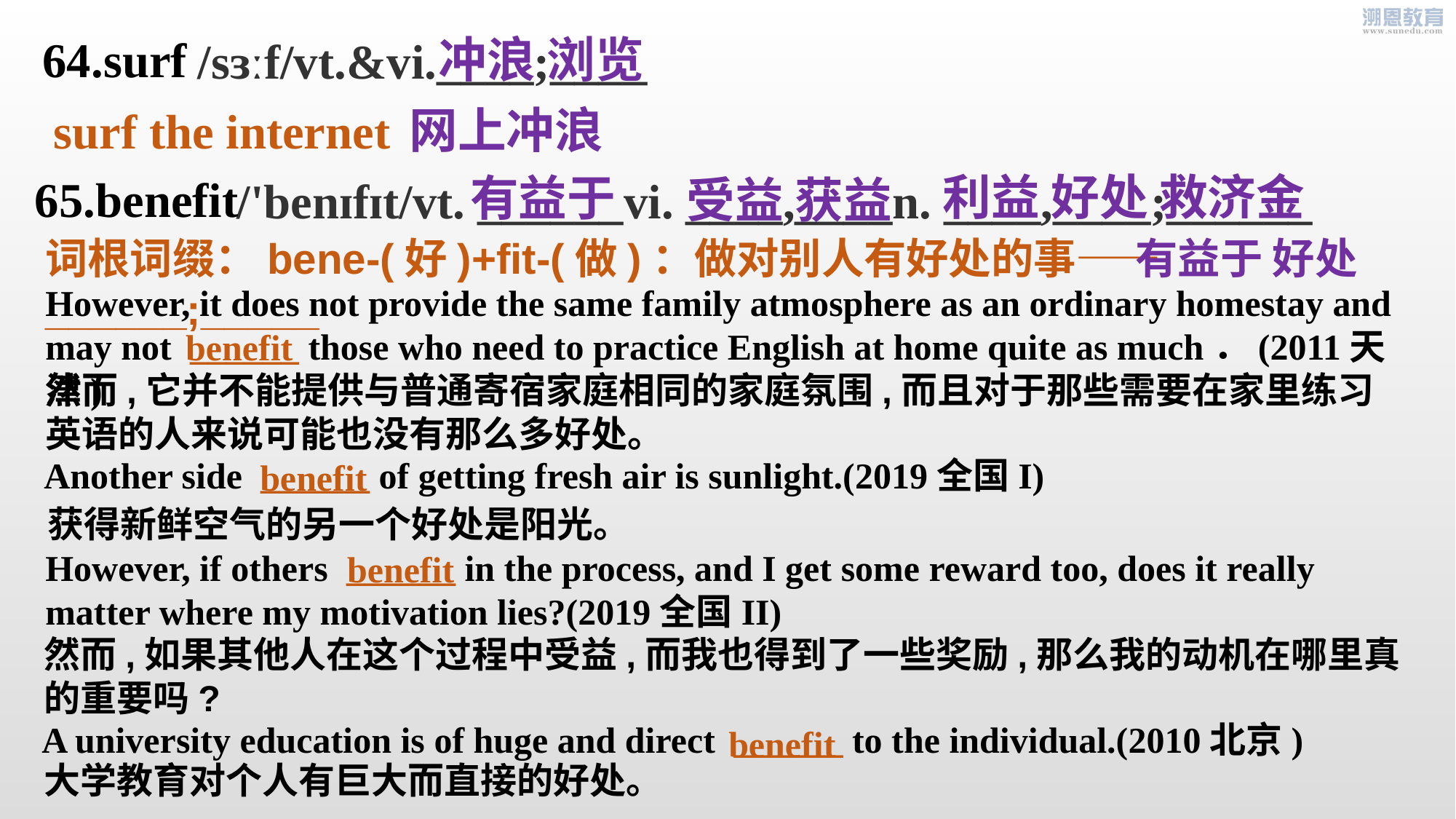

64.surf
冲浪 浏览
/sɜːf/vt.&vi.____;____
网上冲浪
surf the internet
利益 好处 救济金
有益于
65.benefit
受益 获益
/'benɪfɪt/vt. ______vi. ____,____n. ____,____;______
有益于 好处
词根词缀：bene-(好)+fit-(做)：做对别人有好处的事——______;_____
However, it does not provide the same family atmosphere as an ordinary homestay and may not  ______ those who need to practice English at home quite as much．(2011天津)
benefit
然而,它并不能提供与普通寄宿家庭相同的家庭氛围,而且对于那些需要在家里练习英语的人来说可能也没有那么多好处。
Another side  ______ of getting fresh air is sunlight.(2019全国I)
benefit
获得新鲜空气的另一个好处是阳光。
However, if others  ______ in the process, and I get some reward too, does it really matter where my motivation lies?(2019全国II)
benefit
然而,如果其他人在这个过程中受益,而我也得到了一些奖励,那么我的动机在哪里真的重要吗?
A university education is of huge and direct  ______ to the individual.(2010北京)
benefit
大学教育对个人有巨大而直接的好处。